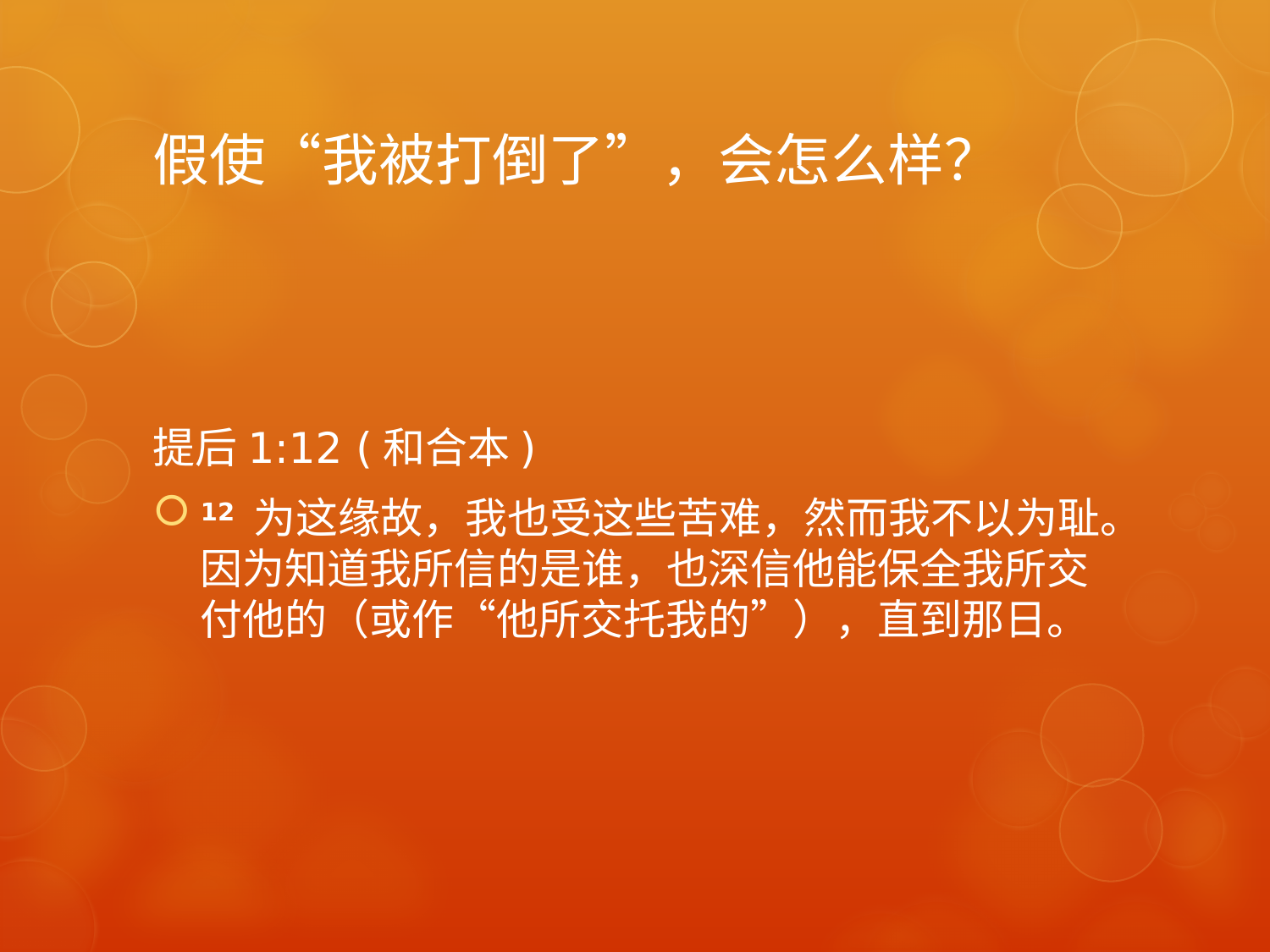

# 假使“我被打倒了”，会怎么样？
提后1:12 (和合本)
12 为这缘故，我也受这些苦难，然而我不以为耻。因为知道我所信的是谁，也深信他能保全我所交付他的（或作“他所交托我的”），直到那日。